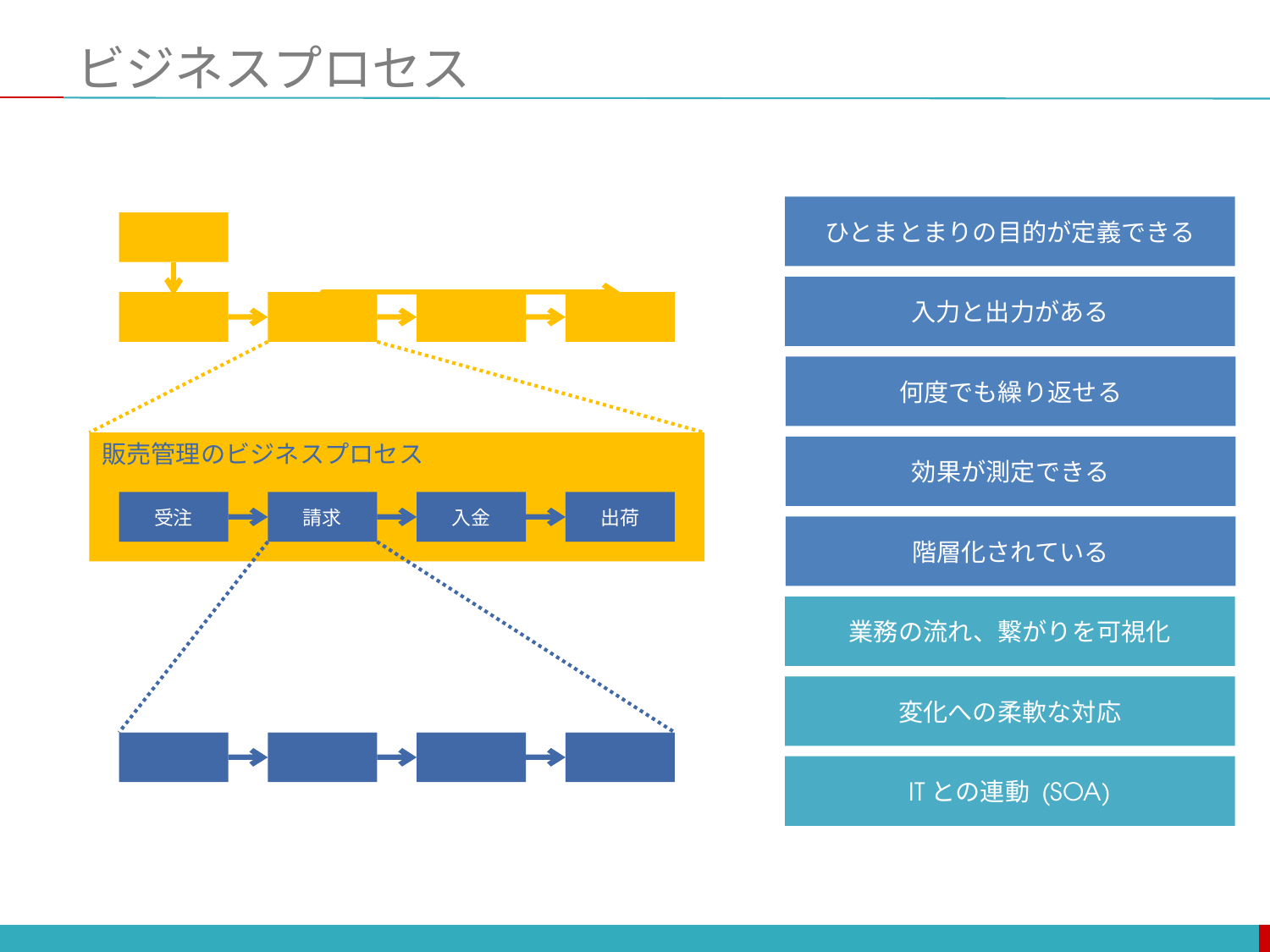

# ビジネスプロセス
ひとまとまりの目的が定義できる

入力と出力がある
何度でも繰り返せる
販売管理のビジネスプロセス
受注
請求
入金
出荷
効果が測定できる
階層化されている

業務の流れ、繋がりを可視化
変化への柔軟な対応
ITとの連動 (SOA)